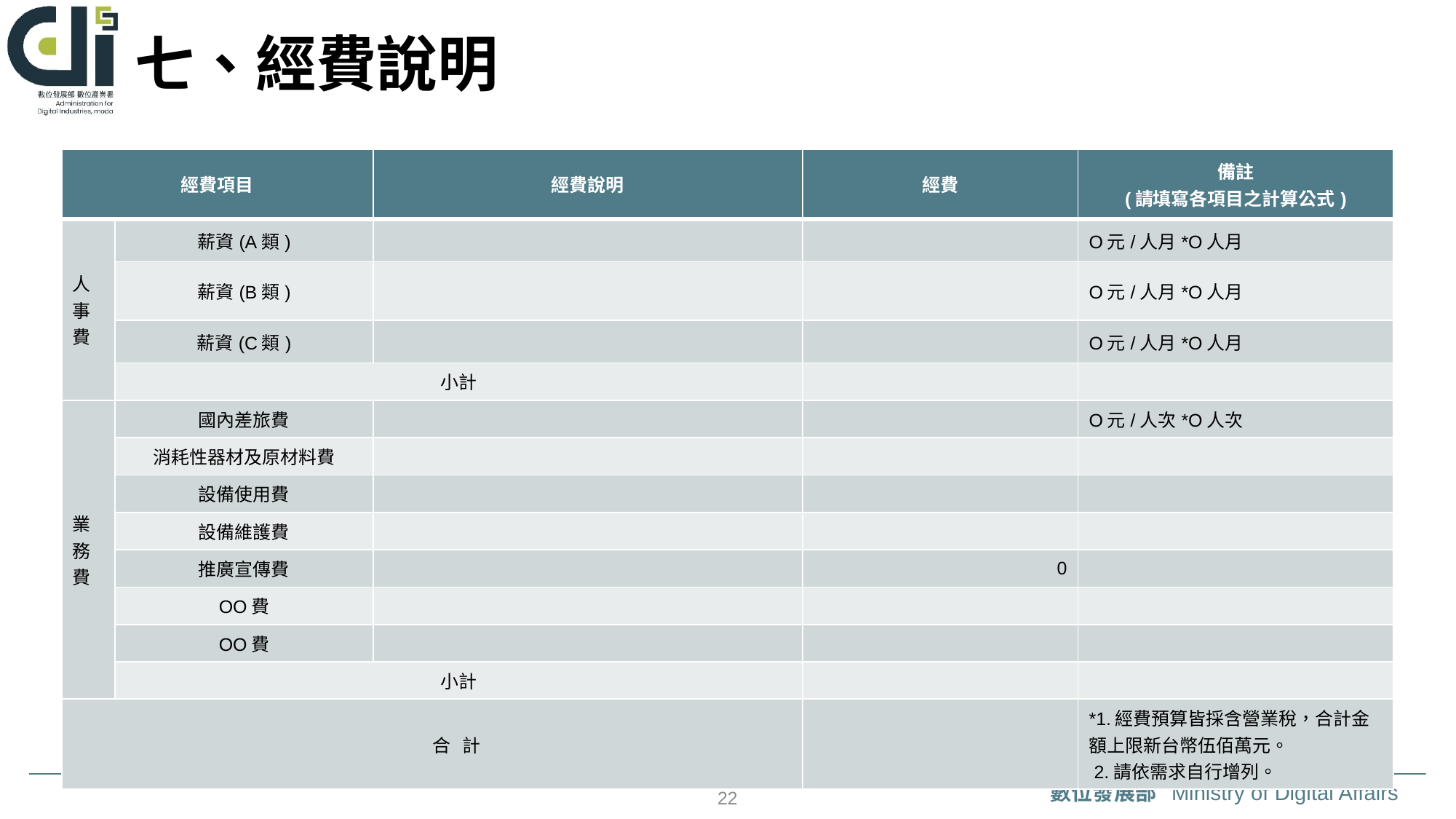

# 七、經費說明
| 經費項目 |  | 經費說明 | 經費 | 備註 (請填寫各項目之計算公式) |
| --- | --- | --- | --- | --- |
| 人事費 | 薪資(A類) |  |  | O元/人月\*O人月 |
|  | 薪資(B類) |  |  | O元/人月\*O人月 |
|  | 薪資(C類) |  |  | O元/人月\*O人月 |
|  | 小計 |  |  |  |
| 業務費 | 國內差旅費 |  |  | O元/人次\*O人次 |
|  | 消耗性器材及原材料費 |  |  |  |
|  | 設備使用費 |  |  |  |
|  | 設備維護費 |  |  |  |
|  | 推廣宣傳費 |  | 0 |  |
|  | OO費 |  |  |  |
|  | OO費 |  |  |  |
|  | 小計 |  |  |  |
| 合 計 |  |  |  | \*1.經費預算皆採含營業稅，合計金額上限新台幣伍佰萬元。 2.請依需求自行增列。 |
22